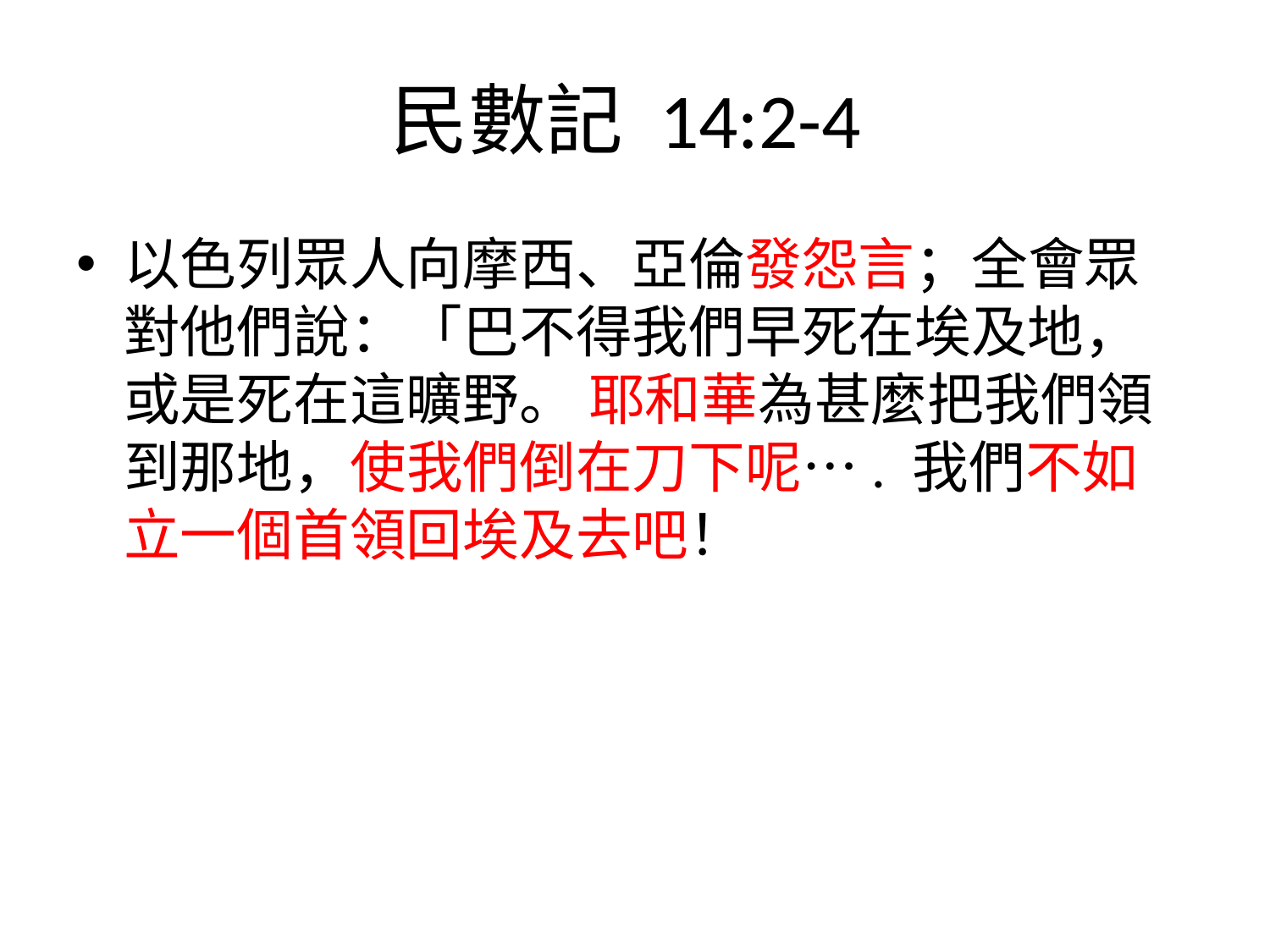

# 民數記‬ ‭14:2-4‬
以色列眾人向摩西、亞倫發怨言；全會眾對他們說：「巴不得我們早死在埃及地，或是死在這曠野。 耶和華為甚麼把我們領到那地，使我們倒在刀下呢…. 我們不如立一個首領回埃及去吧！